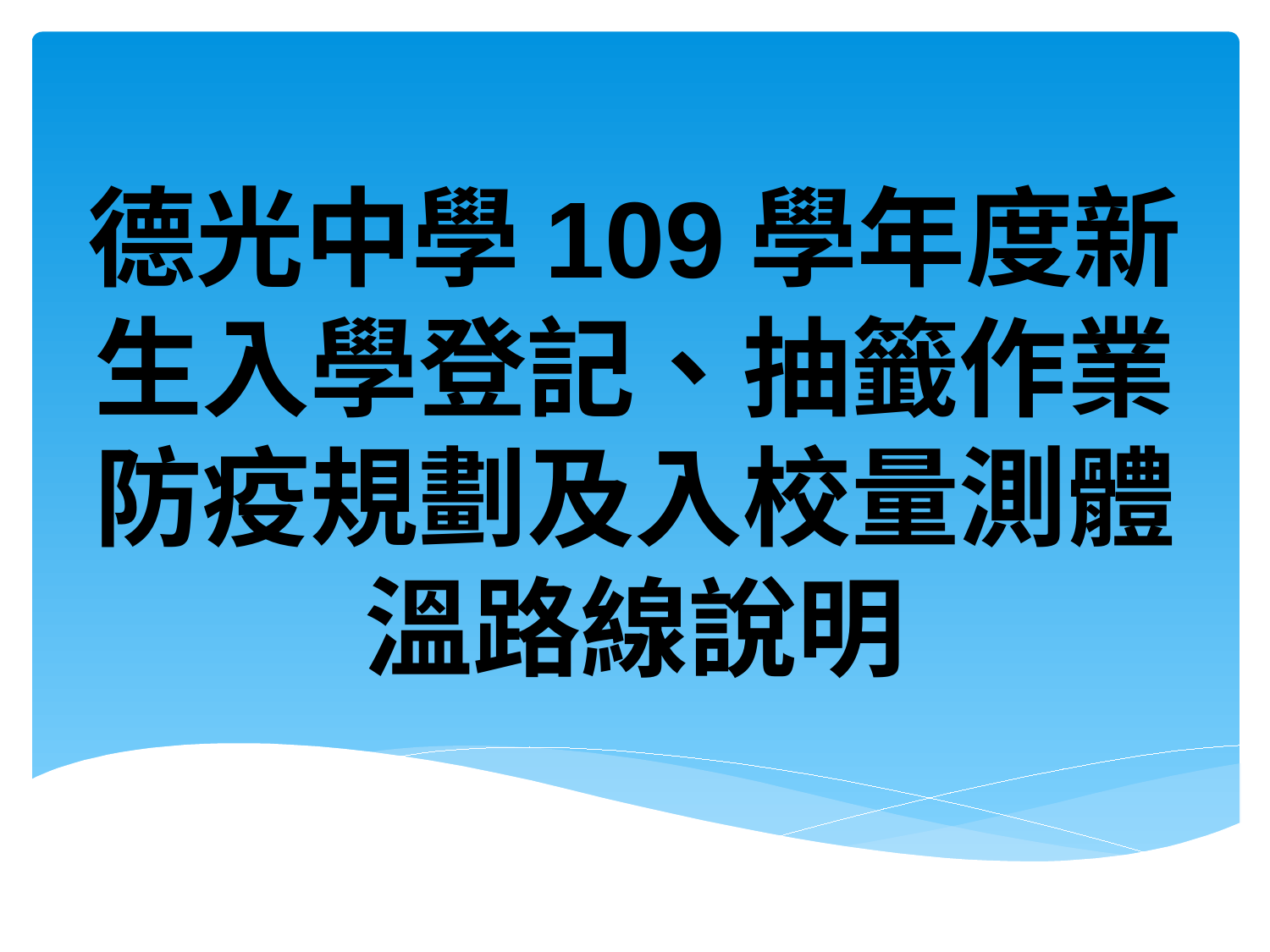

# 德光中學109學年度新生入學登記、抽籤作業 防疫規劃及入校量測體溫路線說明